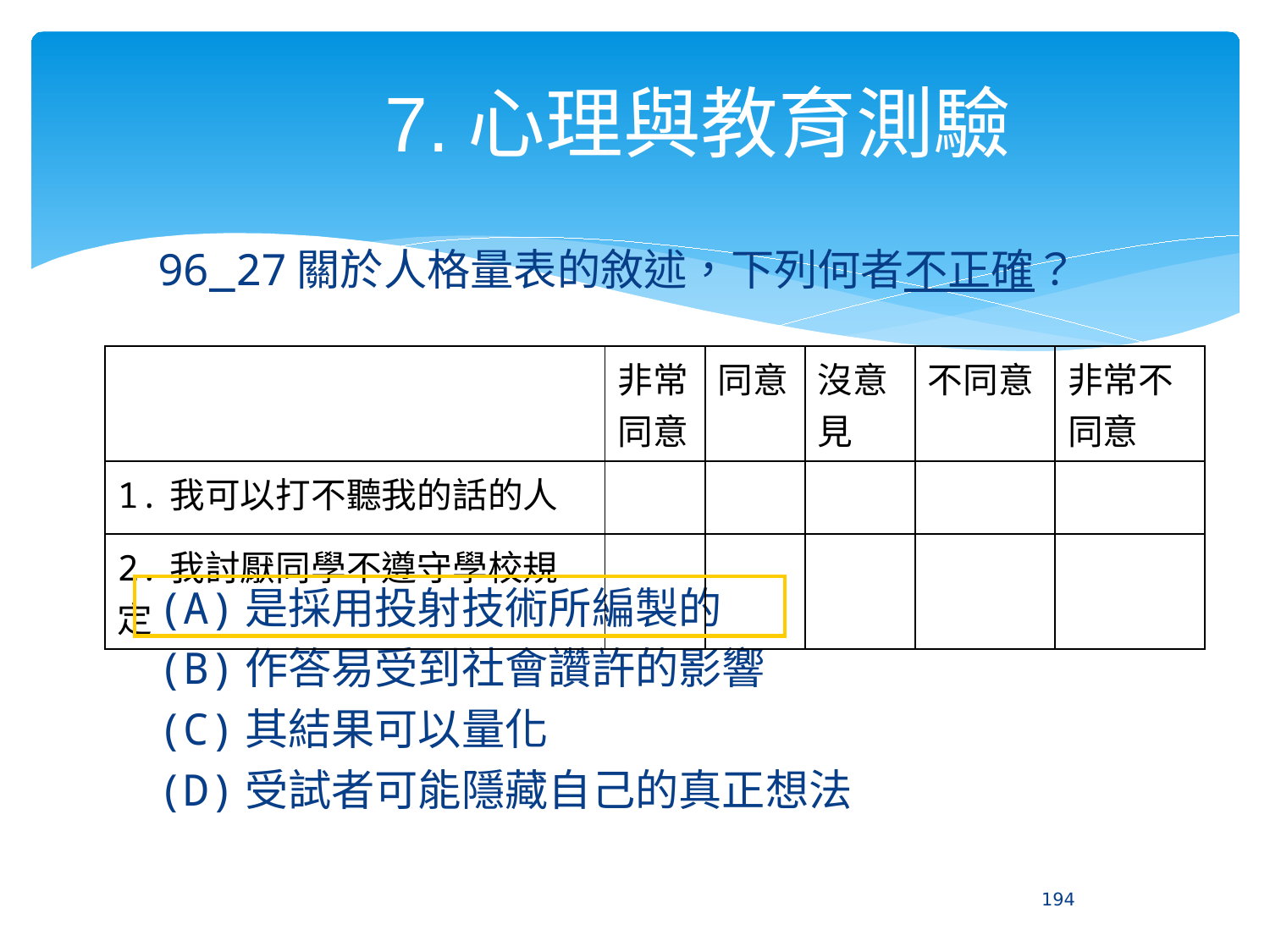

# 7.心理與教育測驗
96_27關於人格量表的敘述，下列何者不正確？

(A)是採用投射技術所編製的
(B)作答易受到社會讚許的影響
(C)其結果可以量化
(D)受試者可能隱藏自己的真正想法
|  | 非常同意 | 同意 | 沒意見 | 不同意 | 非常不同意 |
| --- | --- | --- | --- | --- | --- |
| 1.我可以打不聽我的話的人 |  |  |  |  |  |
| 2.我討厭同學不遵守學校規定 |  |  |  |  |  |

194